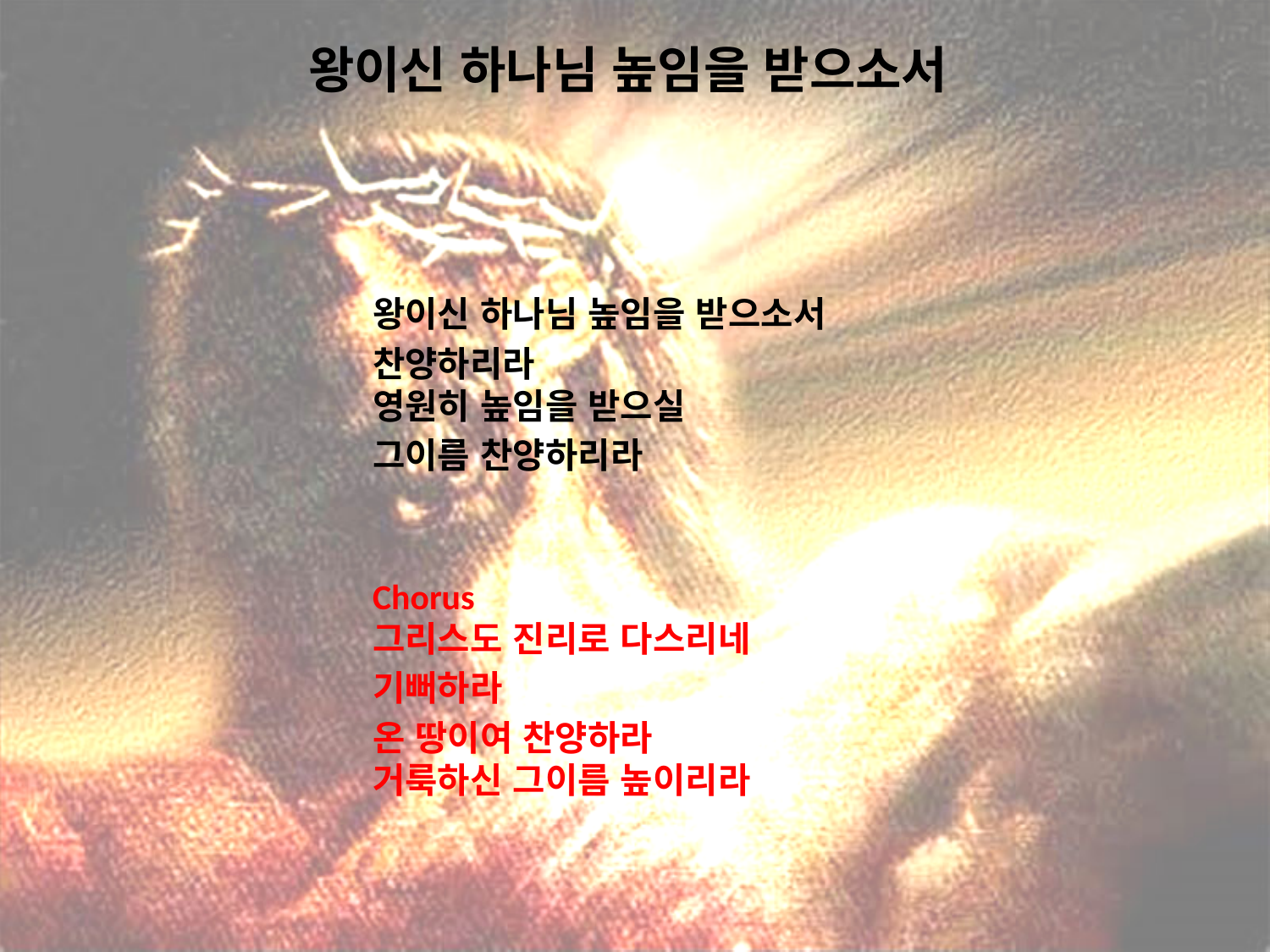

# 왕이신 하나님 높임을 받으소서
왕이신 하나님 높임을 받으소서
찬양하리라
영원히 높임을 받으실
그이름 찬양하리라

Chorus
그리스도 진리로 다스리네
기뻐하라
온 땅이여 찬양하라
거룩하신 그이름 높이리라